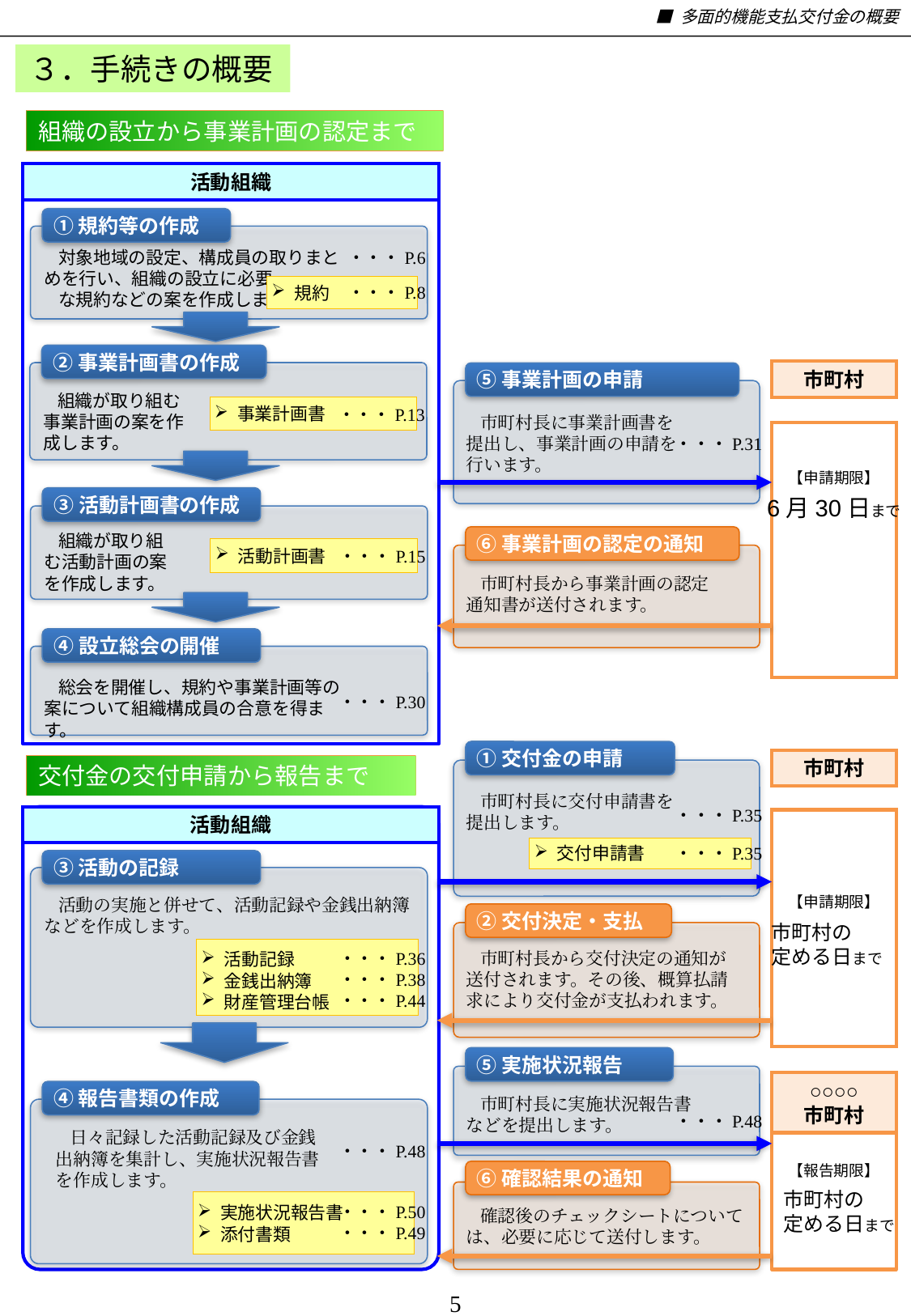

■ 多面的機能支払交付金の概要

３．手続きの概要
組織の設立から事業計画の認定まで

活動組織
①規約等の作成

対象地域の設定、構成員の取りまとめを行い、組織の設立に必要
な規約などの案を作成します。
・・・P.6
規約
・・・P.8

②事業計画書の作成
市町村

⑤事業計画の申請

組織が取り組む事業計画の案を作成します。
事業計画書
・・・P.13
市町村長に事業計画書を提出し、事業計画の申請を行います。

・・・P.31

【申請期限】
③活動計画書の作成
6月30日まで

⑥事業計画の認定の通知
組織が取り組む活動計画の案を作成します。
活動計画書

・・・P.15
市町村長から事業計画の認定通知書が送付されます。

④設立総会の開催

総会を開催し、規約や事業計画等の案について組織構成員の合意を得ます。
・・・P.30
①交付金の申請
市町村
交付金の交付申請から報告まで

市町村長に交付申請書を提出します。
・・・P.35

活動組織

交付申請書
・・・P.35
③活動の記録

【申請期限】
活動の実施と併せて、活動記録や金銭出納簿などを作成します。
②交付決定・支払
市町村の
定める日まで

活動記録
金銭出納簿
財産管理台帳
市町村長から交付決定の通知が送付されます。その後、概算払請求により交付金が支払われます。
・・・P.36
・・・P.38
・・・P.44

⑤実施状況報告

○○○○
市町村
④報告書類の作成
市町村長に実施状況報告書などを提出します。

・・・P.48
日々記録した活動記録及び金銭出納簿を集計し、実施状況報告書を作成します。

・・・P.48
⑥確認結果の通知
【報告期限】

市町村の
定める日まで
実施状況報告書
添付書類
・・・P.50
・・・P.49
確認後のチェックシートについては、必要に応じて送付します。
5